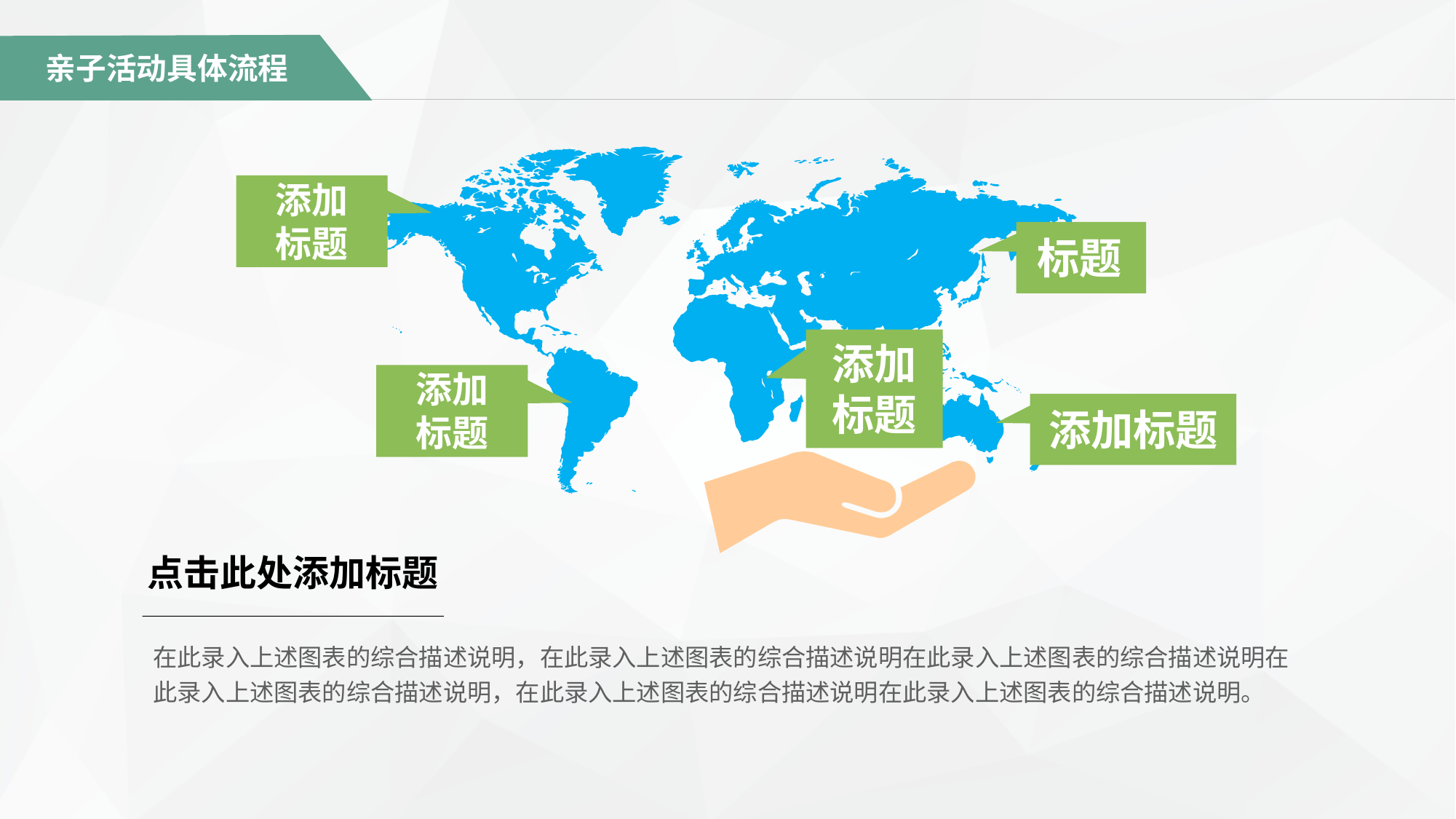

亲子活动具体流程

添加
标题

标题

添加
标题
添加
标题

添加标题

点击此处添加标题

在此录入上述图表的综合描述说明，在此录入上述图表的综合描述说明在此录入上述图表的综合描述说明在此录入上述图表的综合描述说明，在此录入上述图表的综合描述说明在此录入上述图表的综合描述说明。